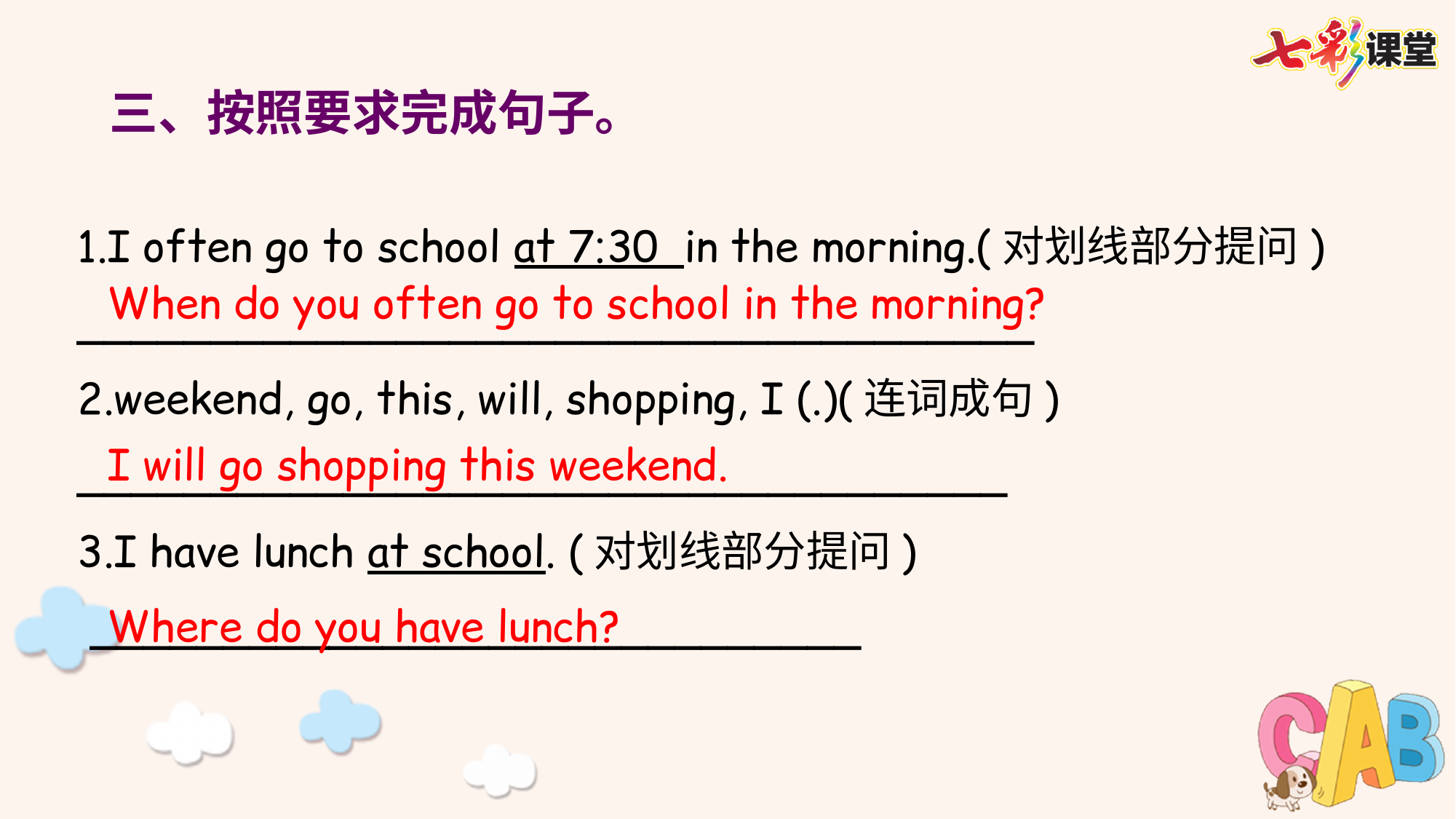

三、按照要求完成句子。
1.I often go to school at 7:30  in the morning.(对划线部分提问)
____________________________________
2.weekend, go, this, will, shopping, I (.)(连词成句)
___________________________________
3.I have lunch at school. (对划线部分提问)
 _____________________________
When do you often go to school in the morning?
I will go shopping this weekend.
Where do you have lunch?